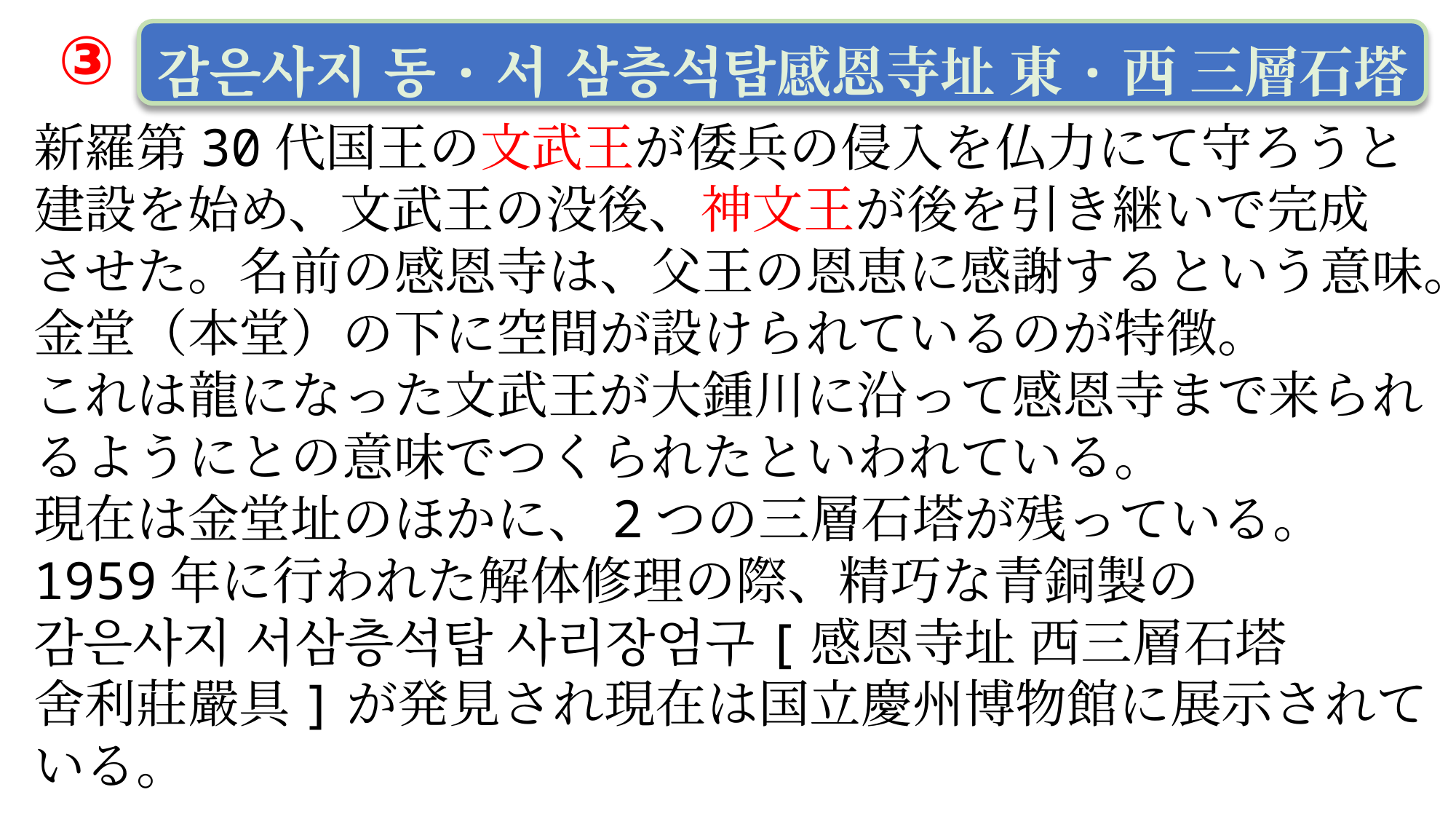

③
감은사지 동·서 삼층석탑感恩寺址 東·西 三層石塔
新羅第30代国王の文武王が倭兵の侵入を仏力にて守ろうと
建設を始め、文武王の没後、神文王が後を引き継いで完成
させた。名前の感恩寺は、父王の恩恵に感謝するという意味。
金堂（本堂）の下に空間が設けられているのが特徴。
これは龍になった文武王が大鍾川に沿って感恩寺まで来られ
るようにとの意味でつくられたといわれている。
現在は金堂址のほかに、2つの三層石塔が残っている。
1959年に行われた解体修理の際、精巧な青銅製の
감은사지 서삼층석탑 사리장엄구[感恩寺址 西三層石塔
舍利莊嚴具]が発見され現在は国立慶州博物館に展示されて
いる。